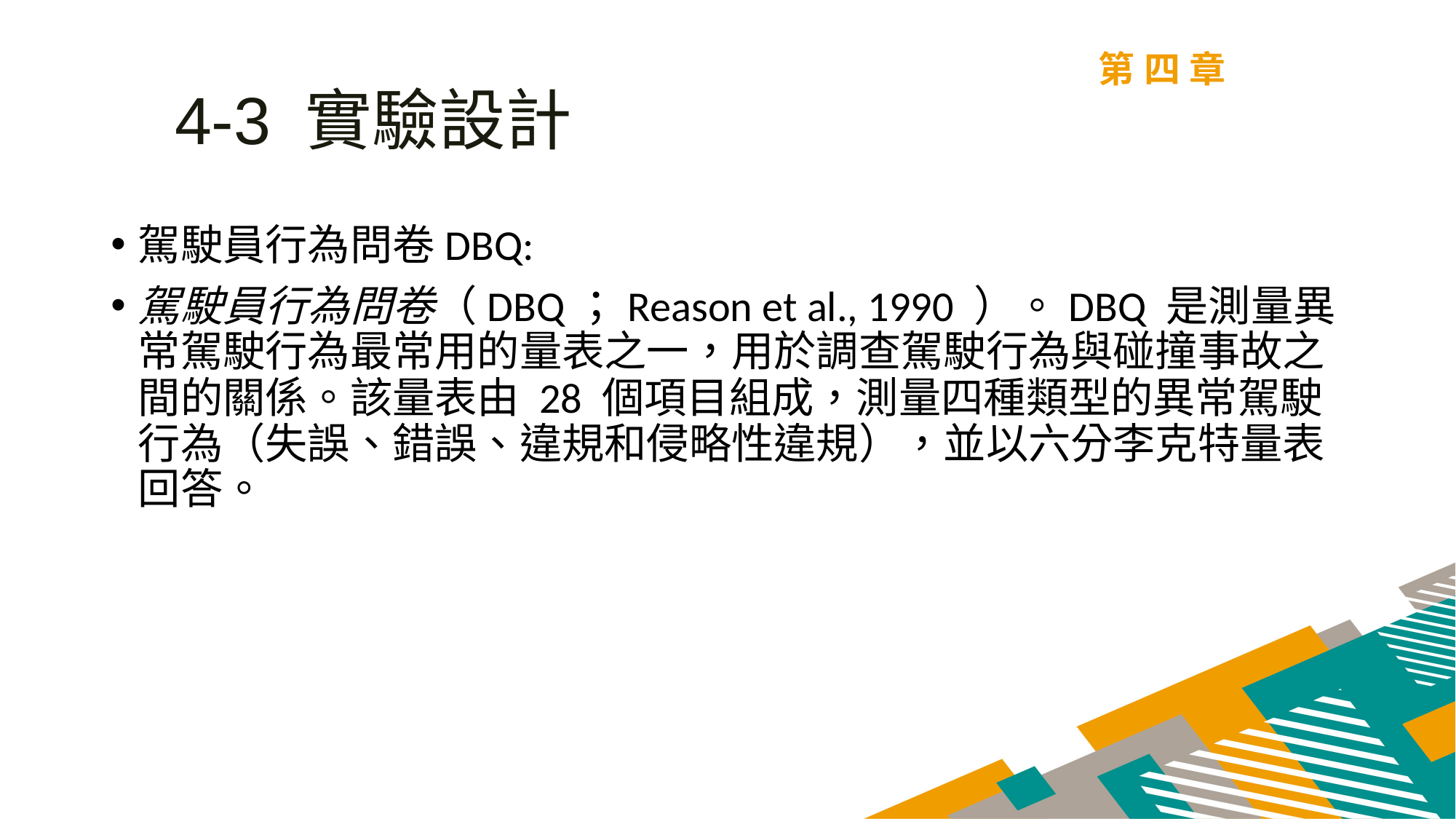

第四章
4-3 實驗設計
駕駛員行為問卷DBQ:
駕駛員行為問卷（DBQ；Reason et al., 1990 ）。DBQ 是測量異常駕駛行為最常用的量表之一，用於調查駕駛行為與碰撞事故之間的關係。該量表由 28 個項目組成，測量四種類型的異常駕駛行為（失誤、錯誤、違規和侵略性違規），並以六分李克特量表回答。